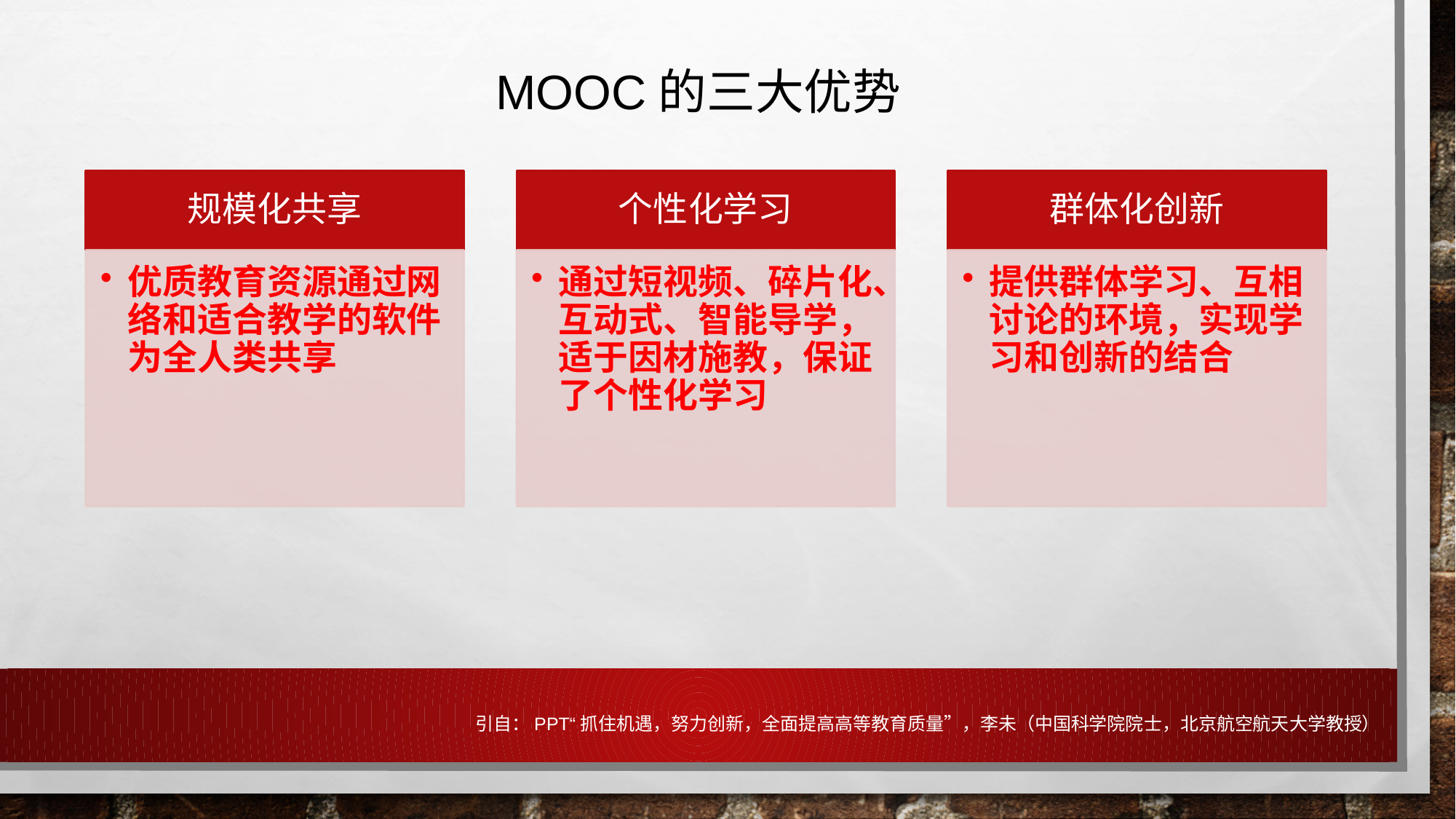

MOOC的三大优势
规模化共享
优质教育资源通过网络和适合教学的软件为全人类共享
个性化学习
通过短视频、碎片化、互动式、智能导学，适于因材施教，保证了个性化学习
群体化创新
提供群体学习、互相讨论的环境，实现学习和创新的结合
引自：PPT“抓住机遇，努力创新，全面提高高等教育质量”，李未（中国科学院院士，北京航空航天大学教授）